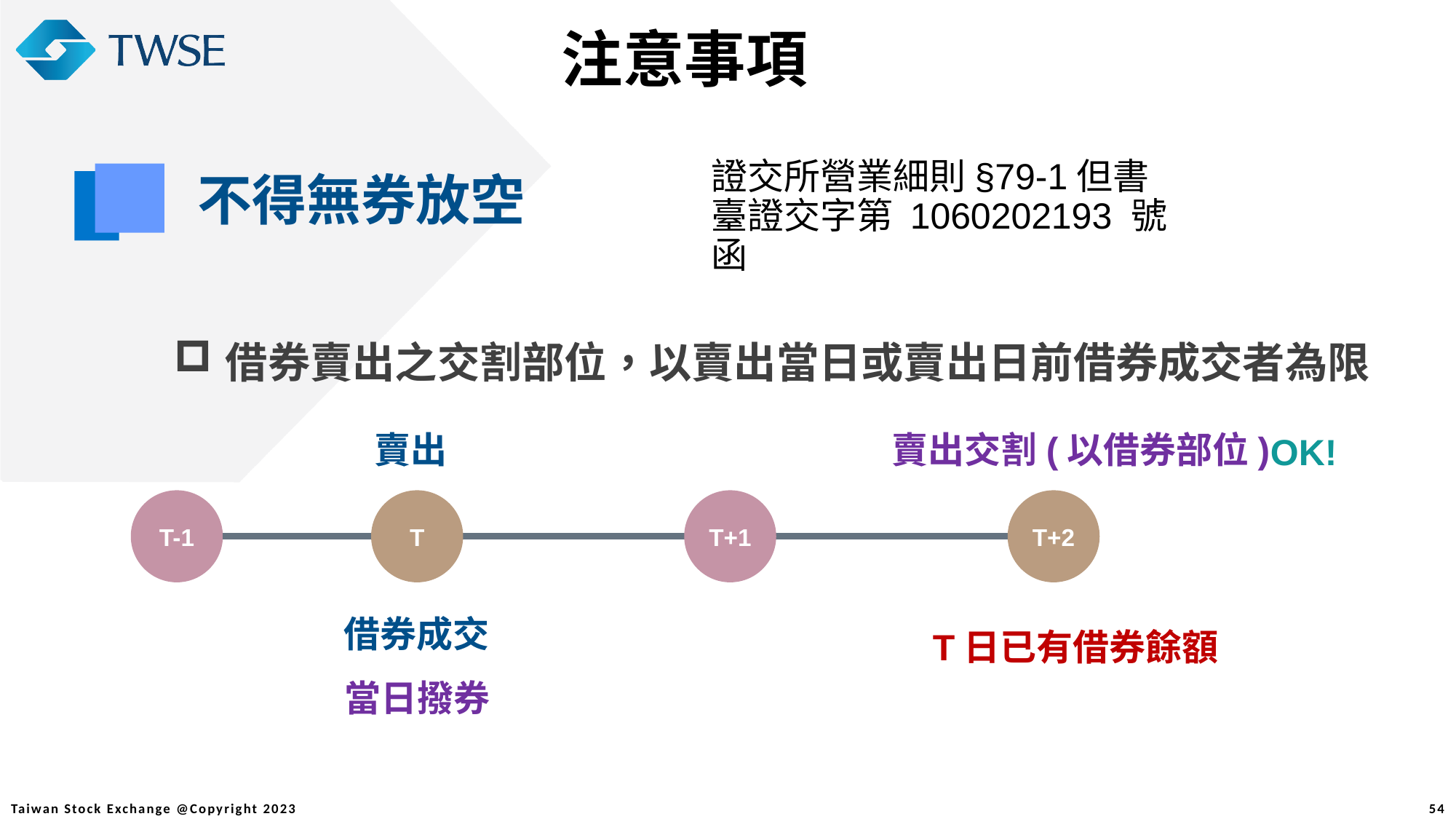

注意事項
證交所營業細則§79-1但書
臺證交字第 1060202193 號函

不得無券放空
借券賣出之交割部位，以賣出當日或賣出日前借券成交者為限
賣出
賣出交割(以借券部位)
OK!
T-1
T+1
T+2
T
借券成交
T日已有借券餘額
當日撥券
54